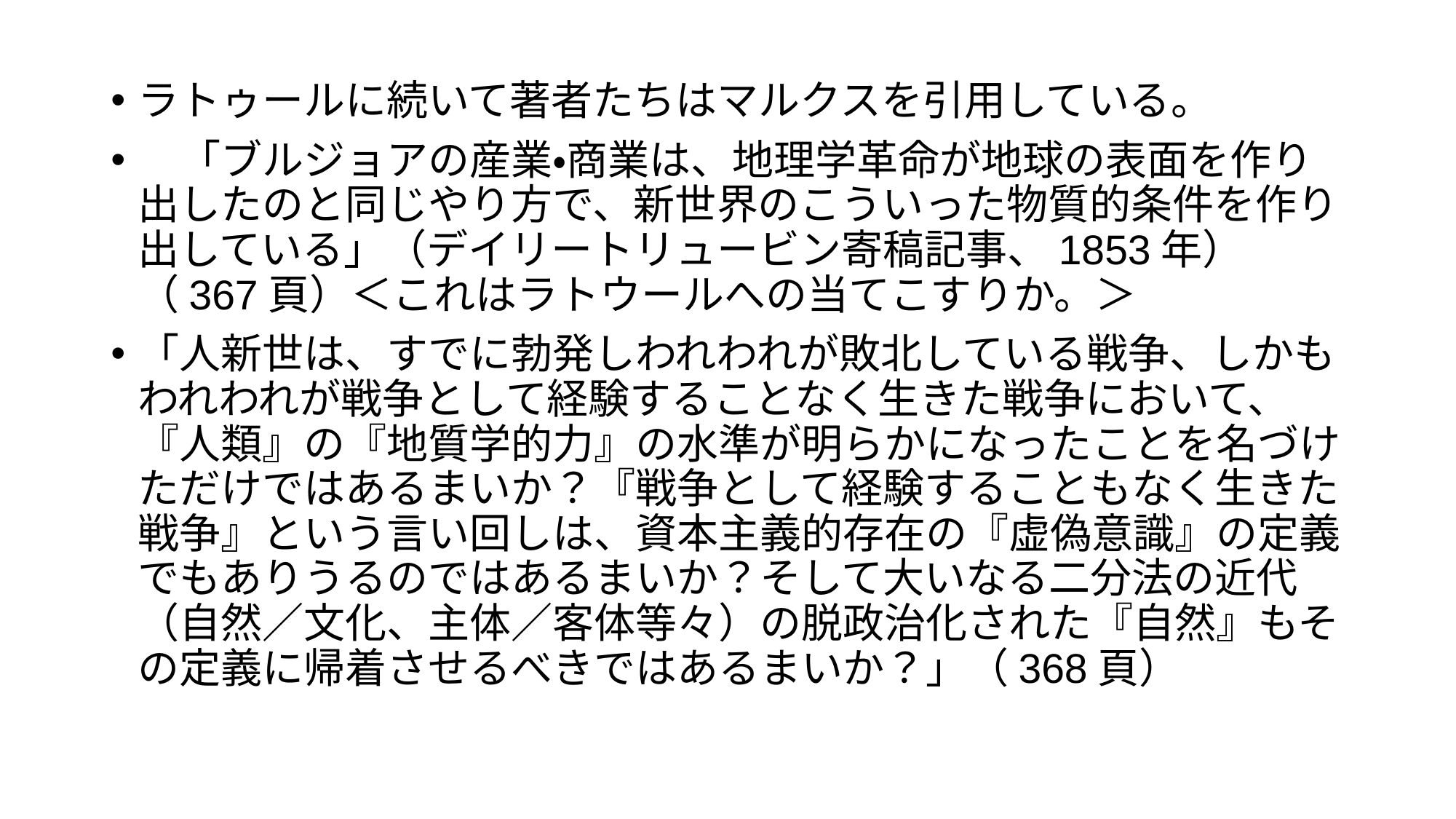

#
ラトゥールに続いて著者たちはマルクスを引用している。
　「ブルジョアの産業・商業は、地理学革命が地球の表面を作り出したのと同じやり方で、新世界のこういった物質的条件を作り出している」（デイリートリュービン寄稿記事、1853年）（367頁）＜これはラトウールへの当てこすりか。＞
「人新世は、すでに勃発しわれわれが敗北している戦争、しかもわれわれが戦争として経験することなく生きた戦争において、『人類』の『地質学的力』の水準が明らかになったことを名づけただけではあるまいか？『戦争として経験することもなく生きた戦争』という言い回しは、資本主義的存在の『虚偽意識』の定義でもありうるのではあるまいか？そして大いなる二分法の近代（自然／文化、主体／客体等々）の脱政治化された『自然』もその定義に帰着させるべきではあるまいか？」（368頁）